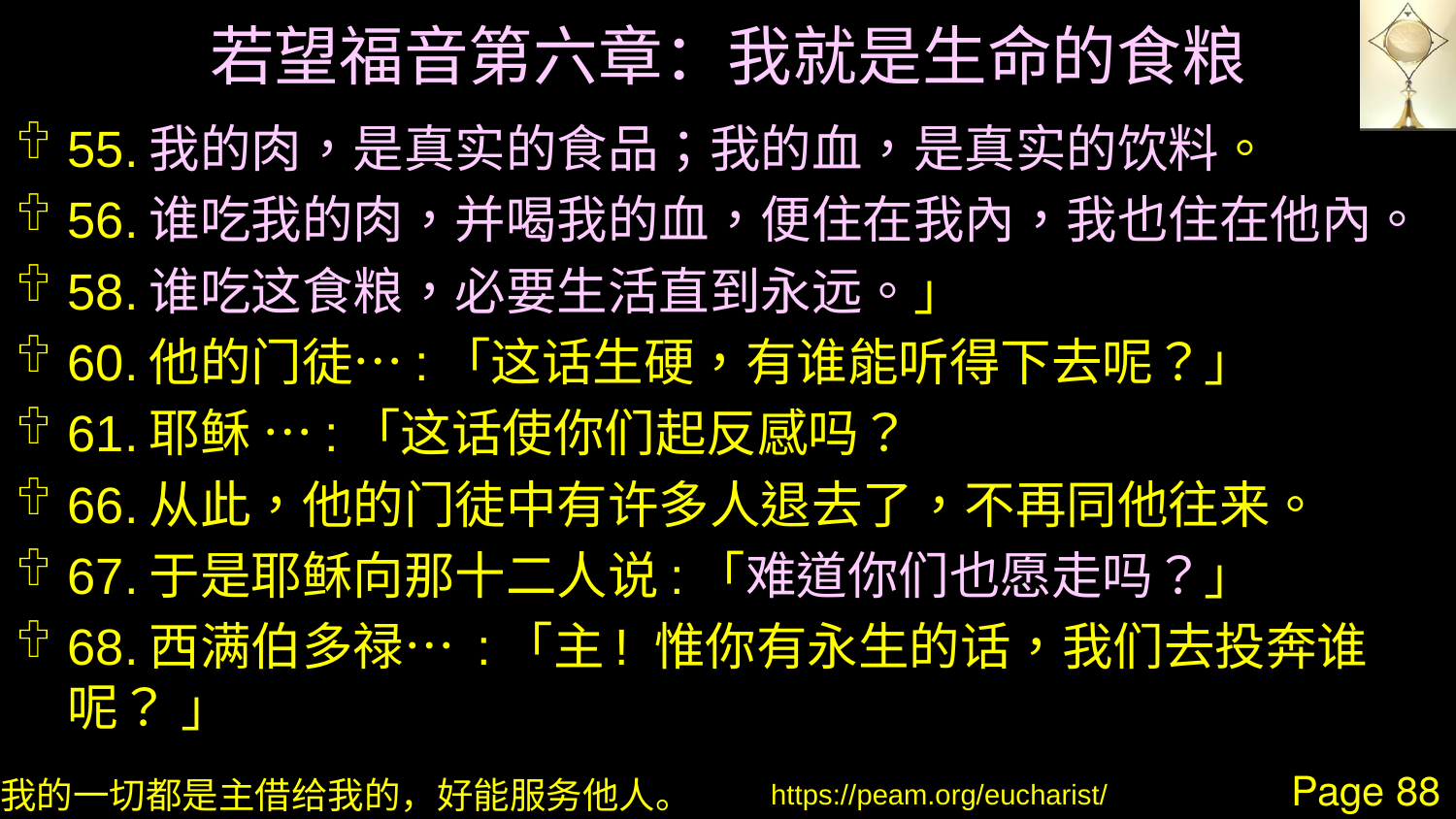

# 若望福音第六章：我就是生命的食粮
55.我的肉，是真实的食品；我的血，是真实的饮料。
56.谁吃我的肉，并喝我的血，便住在我內，我也住在他內。
58.谁吃这食粮，必要生活直到永远。」
60.他的门徒…:「这话生硬，有谁能听得下去呢？」
61.耶稣 …:「这话使你们起反感吗？
66.从此，他的门徒中有许多人退去了，不再同他往来。
67.于是耶稣向那十二人说:「难道你们也愿走吗？」
68.西满伯多禄… :「主! 惟你有永生的话，我们去投奔谁呢？ 」